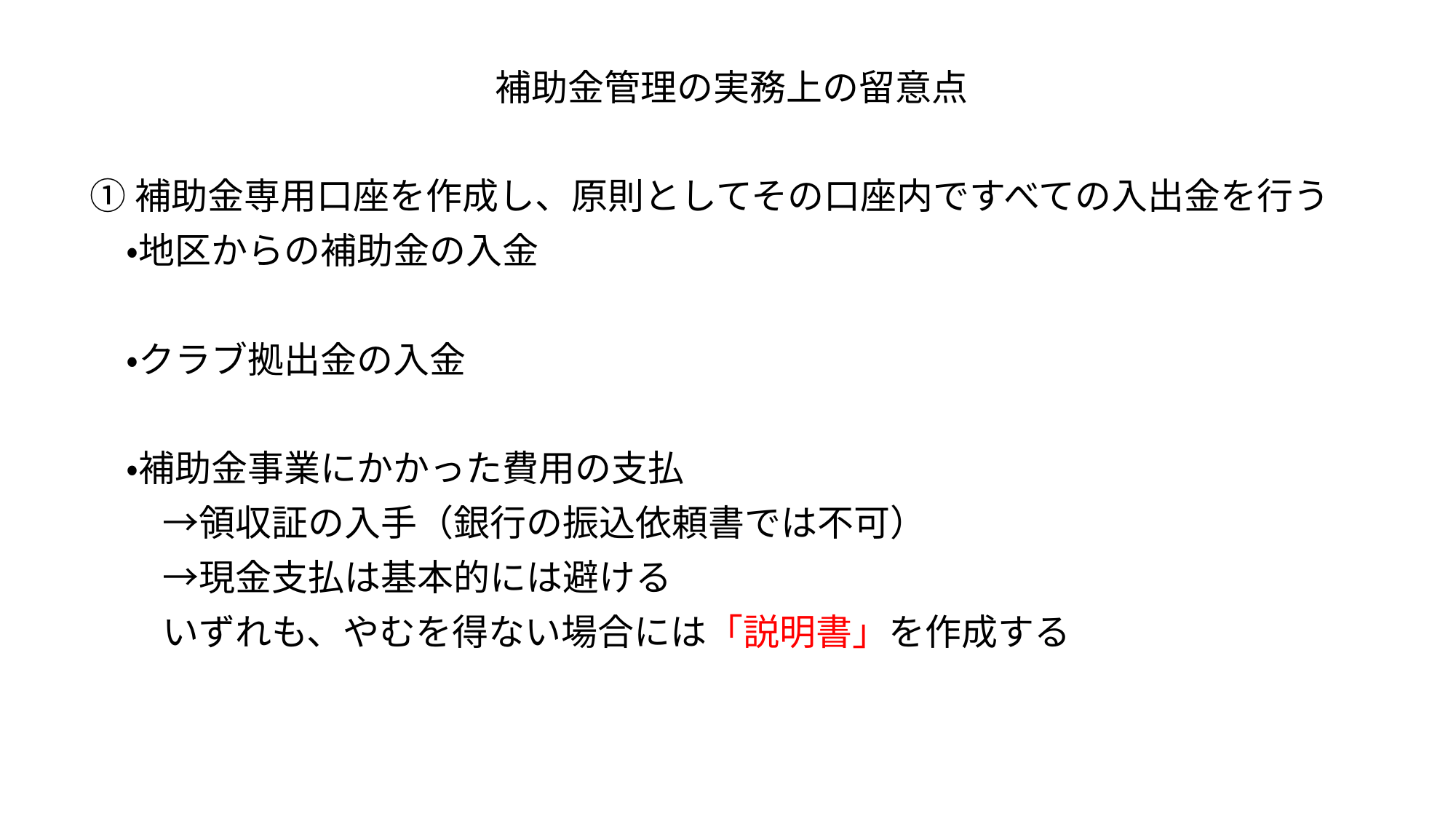

補助金管理の実務上の留意点

①補助金専用口座を作成し、原則としてその口座内ですべての入出金を行う
　・地区からの補助金の入金

　・クラブ拠出金の入金

　・補助金事業にかかった費用の支払
　　→領収証の入手（銀行の振込依頼書では不可）
　　→現金支払は基本的には避ける
　　いずれも、やむを得ない場合には「説明書」を作成する